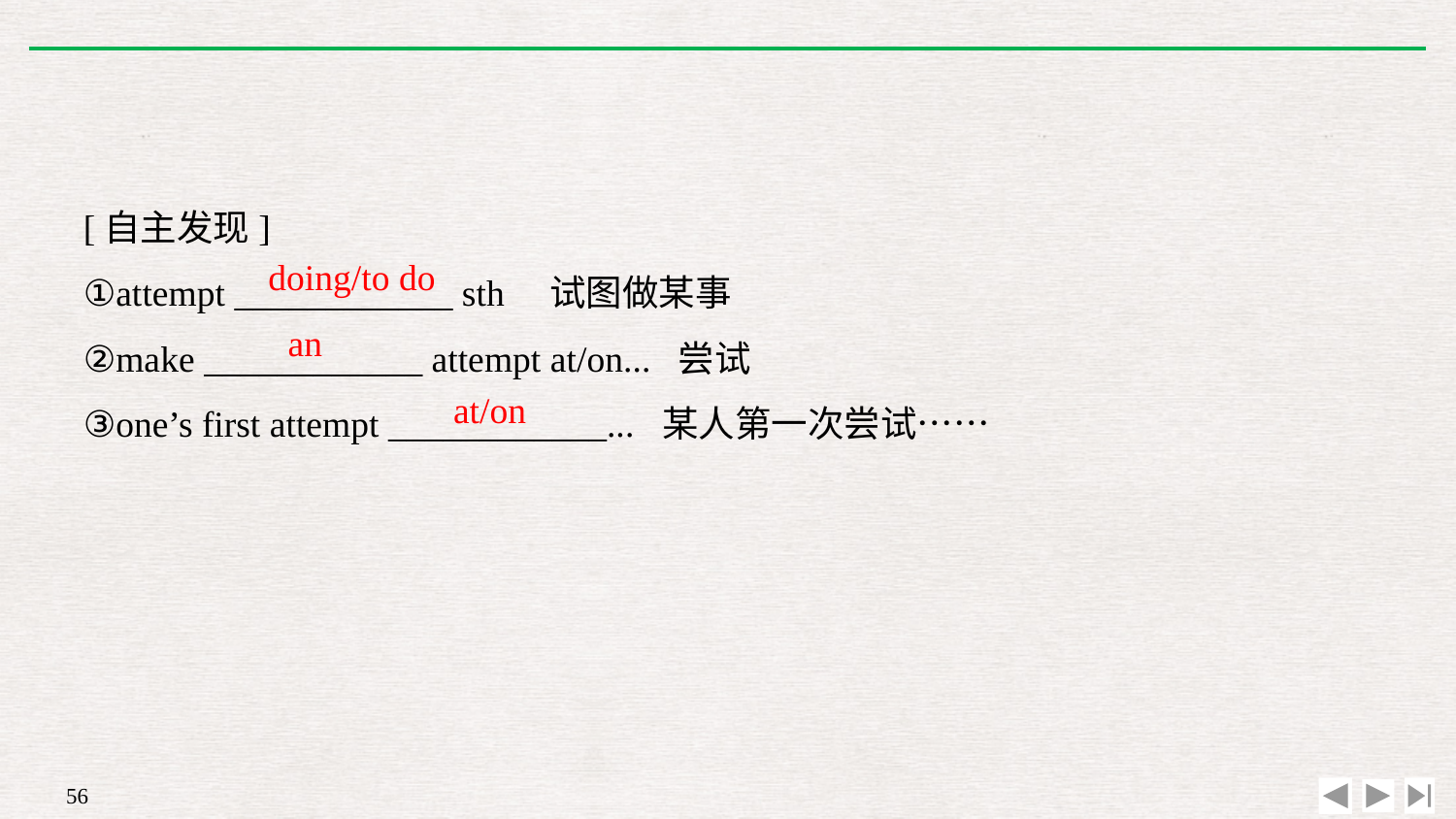

[自主发现]
①attempt ____________ sth　试图做某事
②make ____________ attempt at/on...  尝试
③one’s first attempt ____________...  某人第一次尝试……
doing/to do
an
at/on